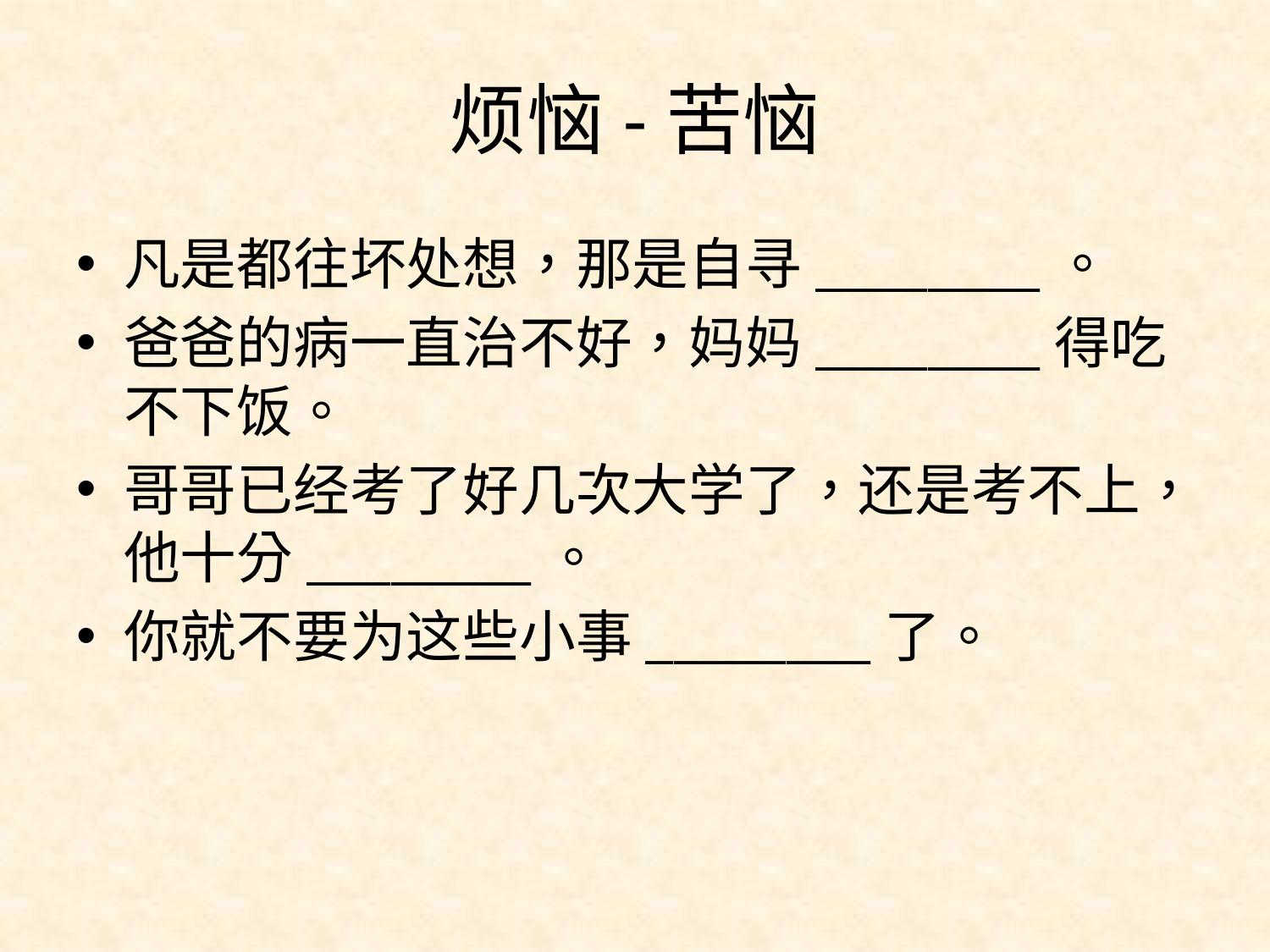

# 烦恼-苦恼
凡是都往坏处想，那是自寻________。
爸爸的病一直治不好，妈妈________得吃不下饭。
哥哥已经考了好几次大学了，还是考不上，他十分________。
你就不要为这些小事________了。